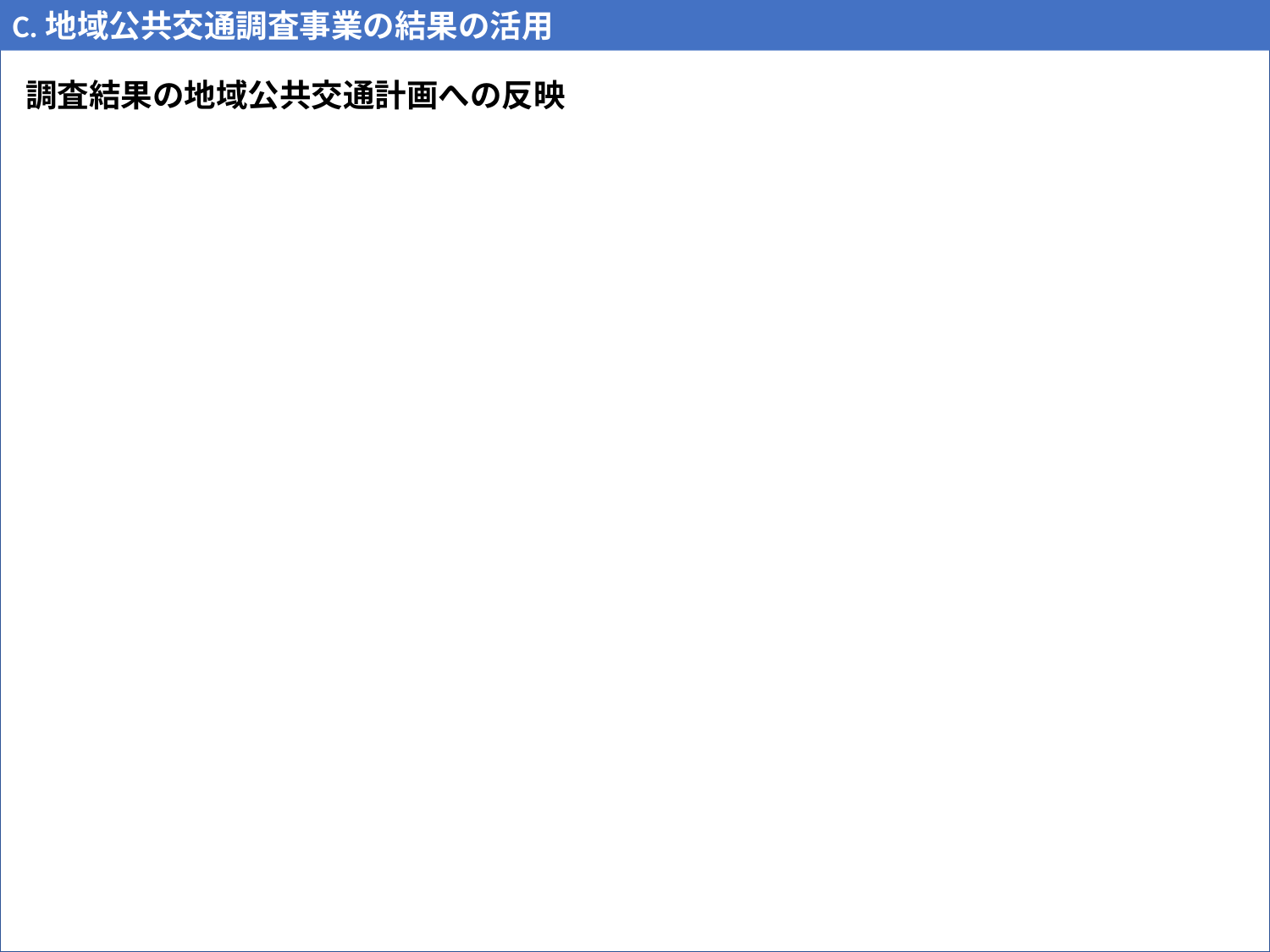

C.地域公共交通調査事業の結果の活用
20
調査結果の地域公共交通計画への反映